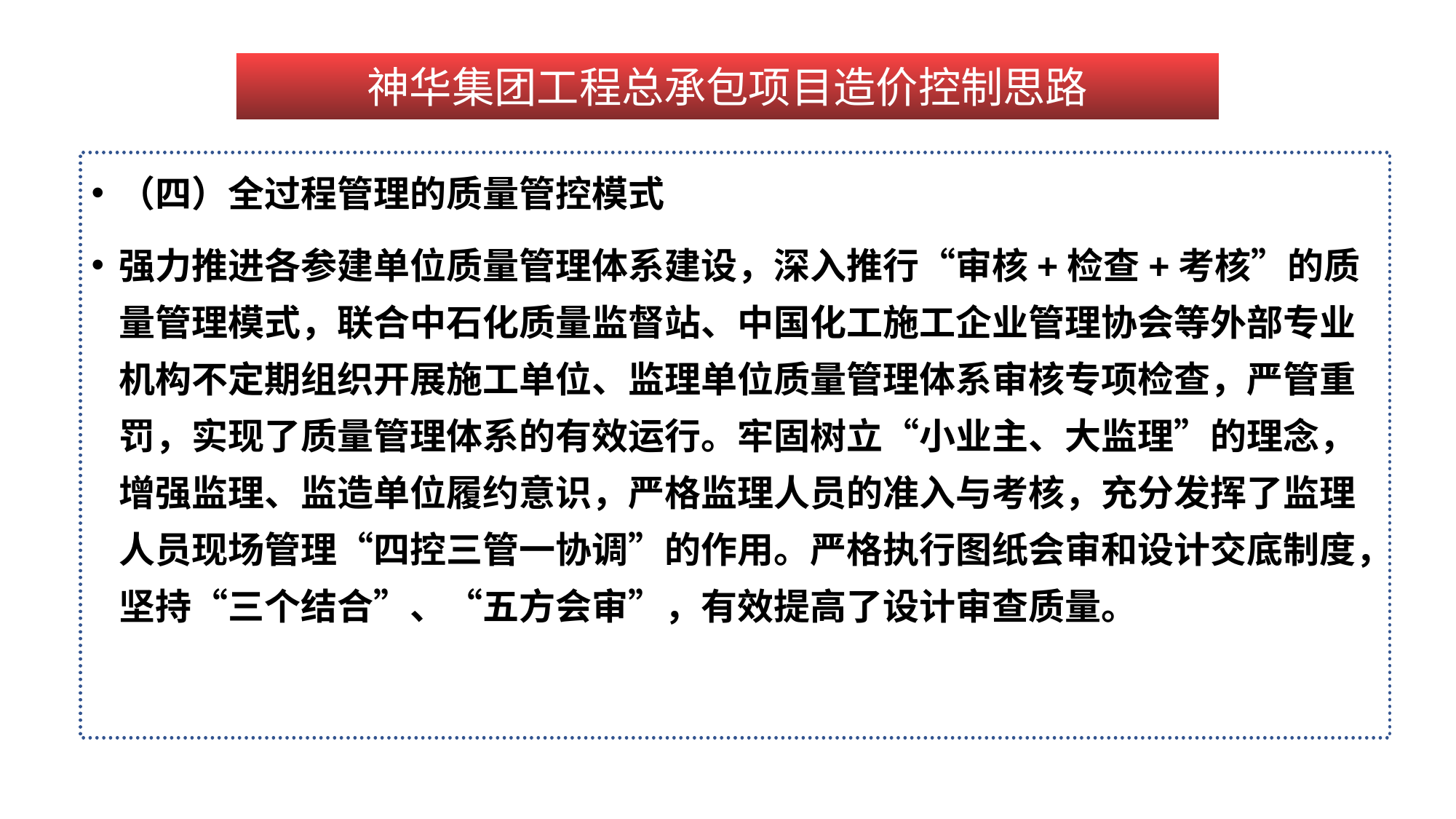

神华集团工程总承包项目造价控制思路
（四）全过程管理的质量管控模式
强力推进各参建单位质量管理体系建设，深入推行“审核+检查+考核”的质量管理模式，联合中石化质量监督站、中国化工施工企业管理协会等外部专业机构不定期组织开展施工单位、监理单位质量管理体系审核专项检查，严管重罚，实现了质量管理体系的有效运行。牢固树立“小业主、大监理”的理念，增强监理、监造单位履约意识，严格监理人员的准入与考核，充分发挥了监理人员现场管理“四控三管一协调”的作用。严格执行图纸会审和设计交底制度，坚持“三个结合”、“五方会审”，有效提高了设计审查质量。